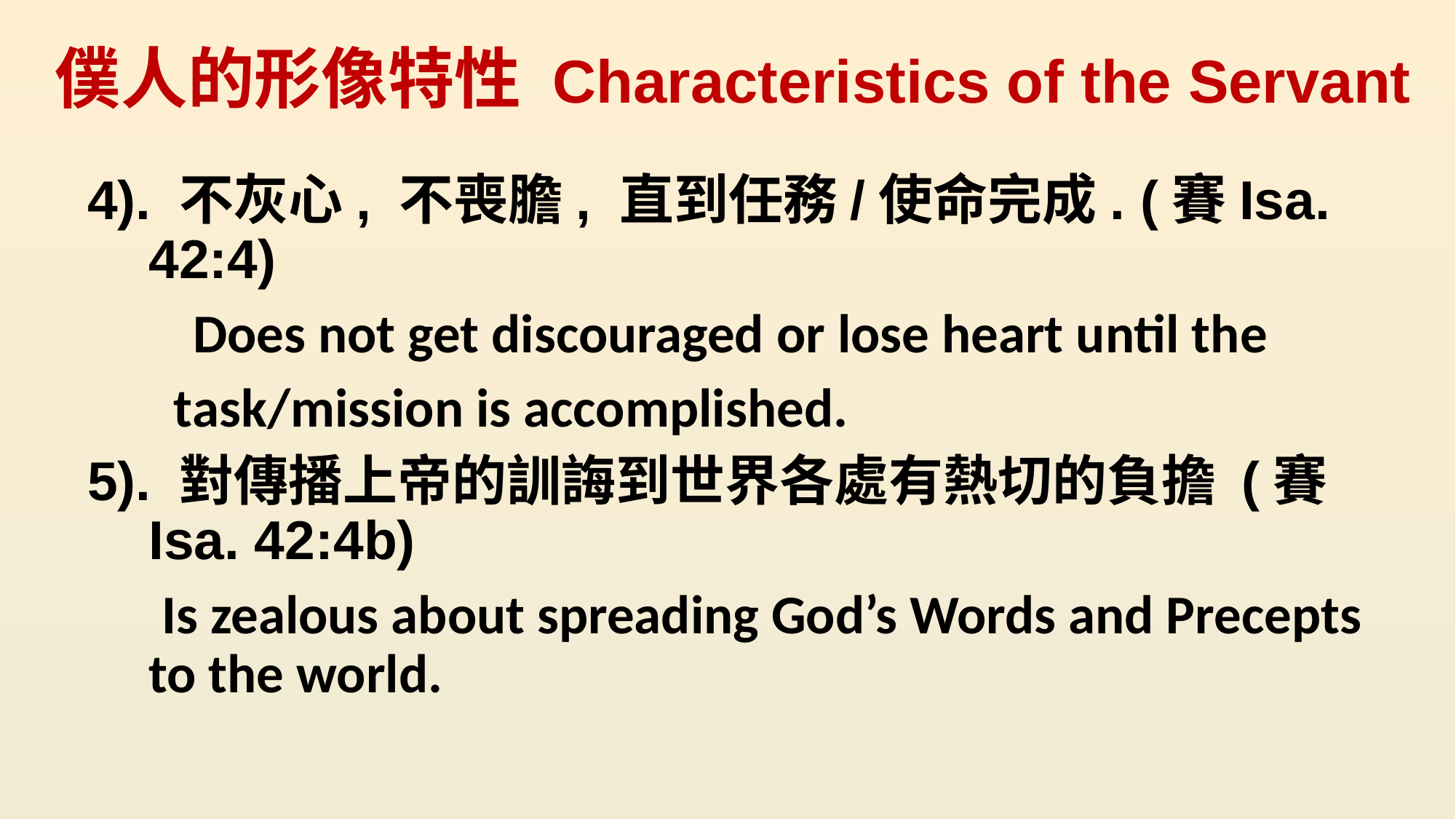

# 僕人的形像特性 Characteristics of the Servant
4). 不灰心, 不喪膽, 直到任務/使命完成. (賽Isa. 42:4)
       Does not get discouraged or lose heart until the
       task/mission is accomplished.
5). 對傳播上帝的訓誨到世界各處有熱切的負擔 (賽Isa. 42:4b)
      Is zealous about spreading God’s Words and Precepts to the world.